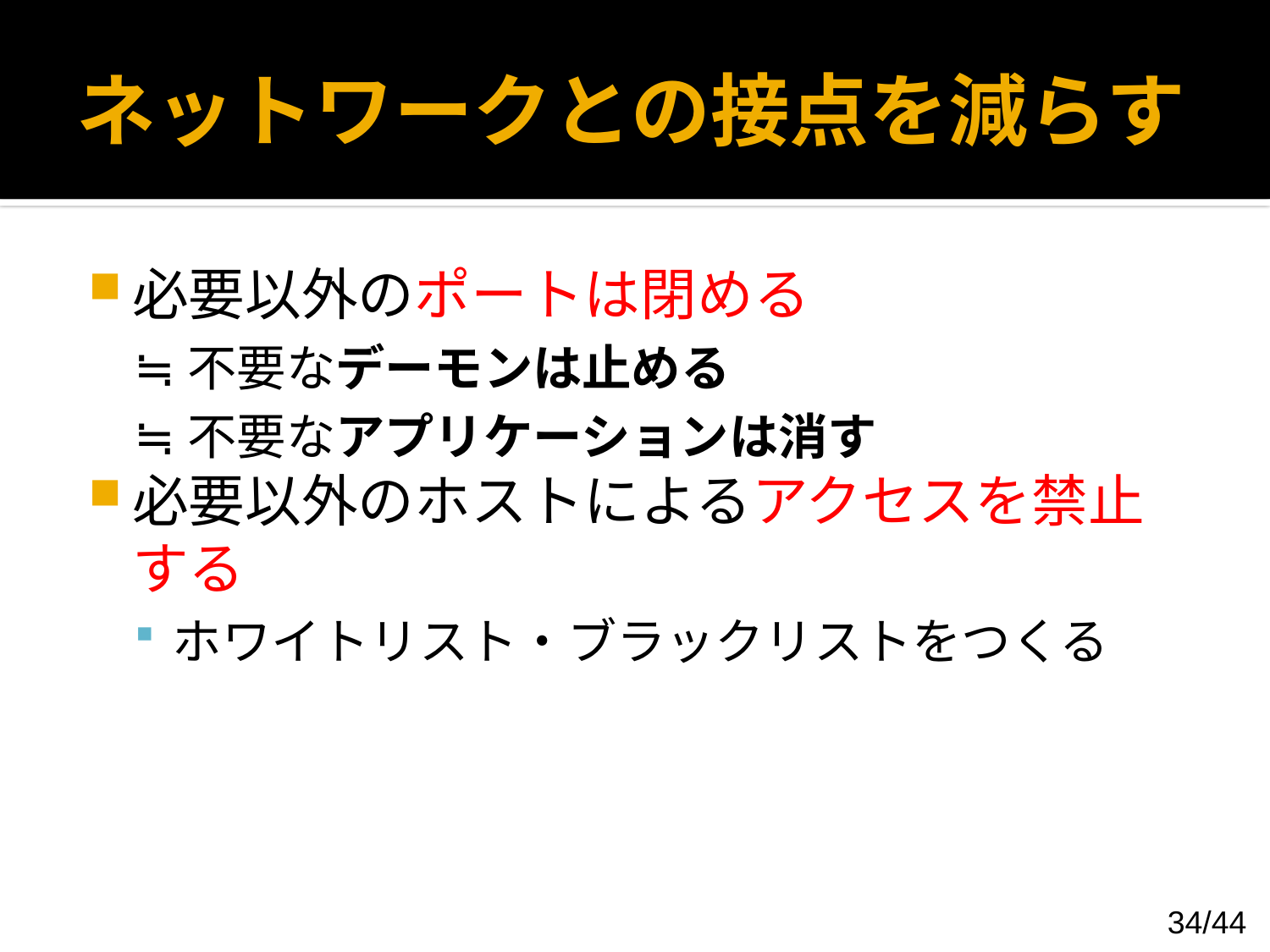

# ネットワークとの接点を減らす
必要以外のポートは閉める
≒不要なデーモンは止める
≒不要なアプリケーションは消す
必要以外のホストによるアクセスを禁止する
ホワイトリスト・ブラックリストをつくる